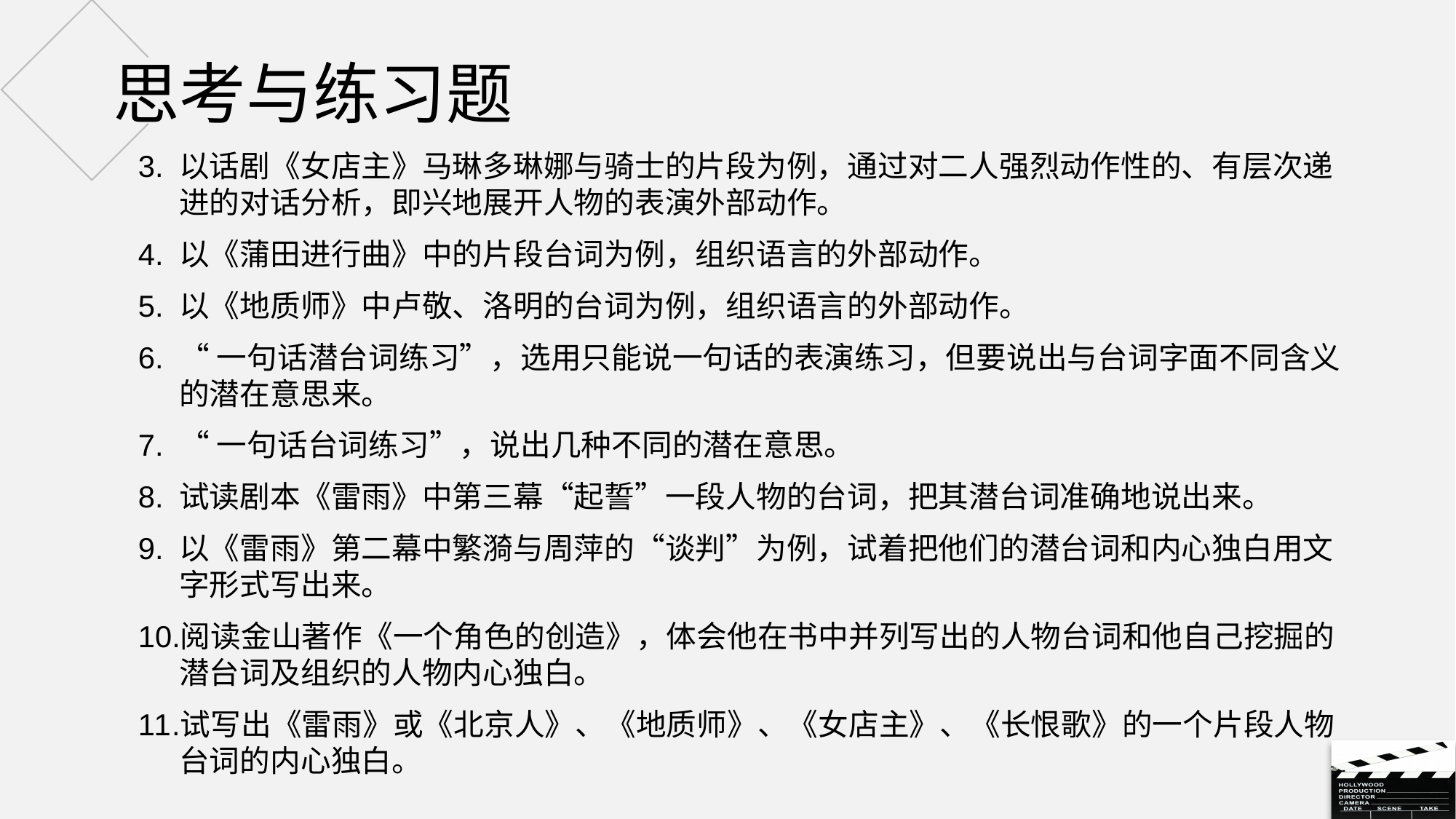

# 思考与练习题
以话剧《女店主》马琳多琳娜与骑士的片段为例，通过对二人强烈动作性的、有层次递进的对话分析，即兴地展开人物的表演外部动作。
以《蒲田进行曲》中的片段台词为例，组织语言的外部动作。
以《地质师》中卢敬、洛明的台词为例，组织语言的外部动作。
“一句话潜台词练习”，选用只能说一句话的表演练习，但要说出与台词字面不同含义的潜在意思来。
“一句话台词练习”，说出几种不同的潜在意思。
试读剧本《雷雨》中第三幕“起誓”一段人物的台词，把其潜台词准确地说出来。
以《雷雨》第二幕中繁漪与周萍的“谈判”为例，试着把他们的潜台词和内心独白用文字形式写出来。
阅读金山著作《一个角色的创造》，体会他在书中并列写出的人物台词和他自己挖掘的潜台词及组织的人物内心独白。
试写出《雷雨》或《北京人》、《地质师》、《女店主》、《长恨歌》的一个片段人物台词的内心独白。